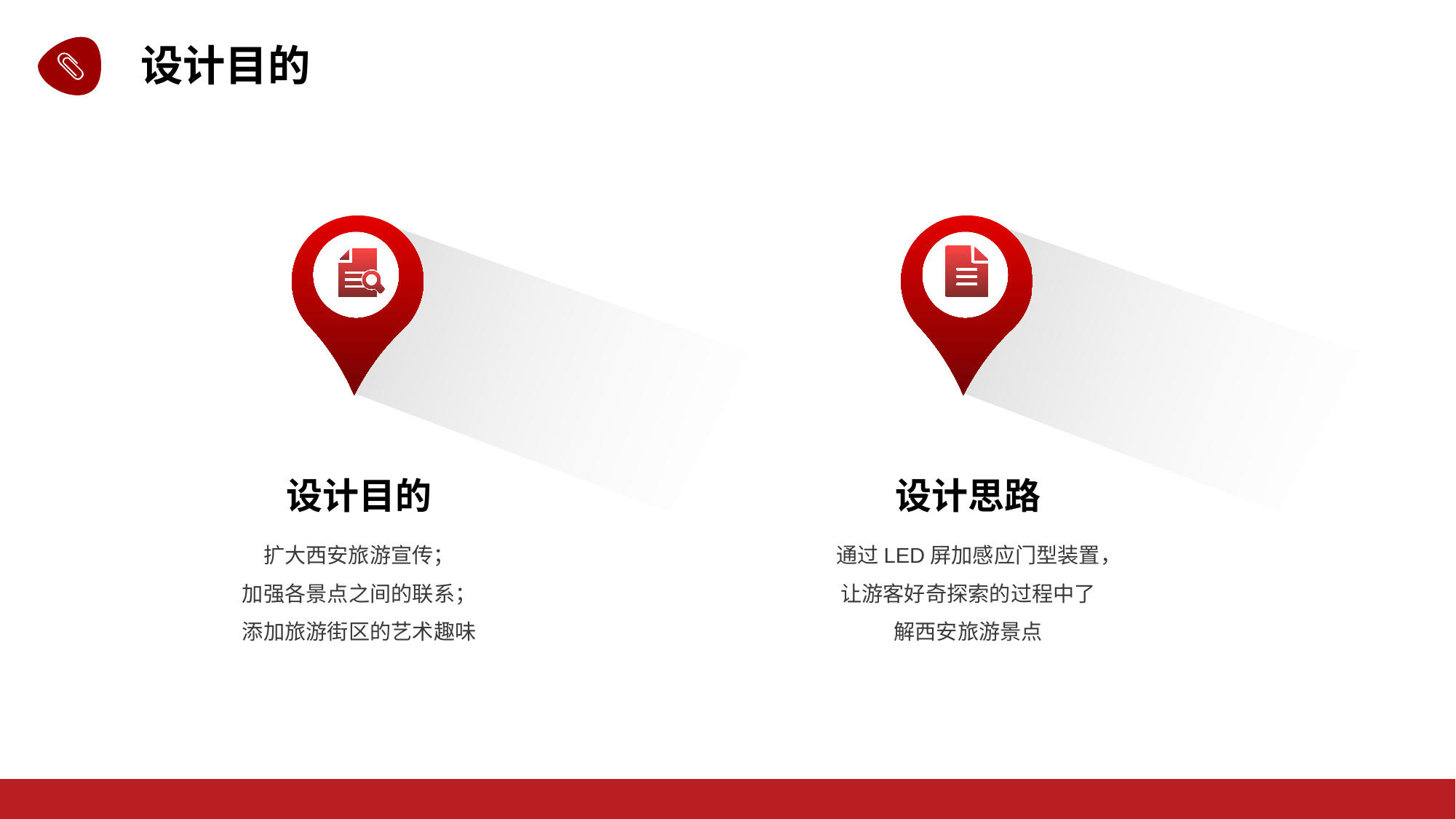

设计目的

设计目的
扩大西安旅游宣传；
加强各景点之间的联系；
添加旅游街区的艺术趣味
设计思路
通过LED屏加感应门型装置，让游客好奇探索的过程中了解西安旅游景点